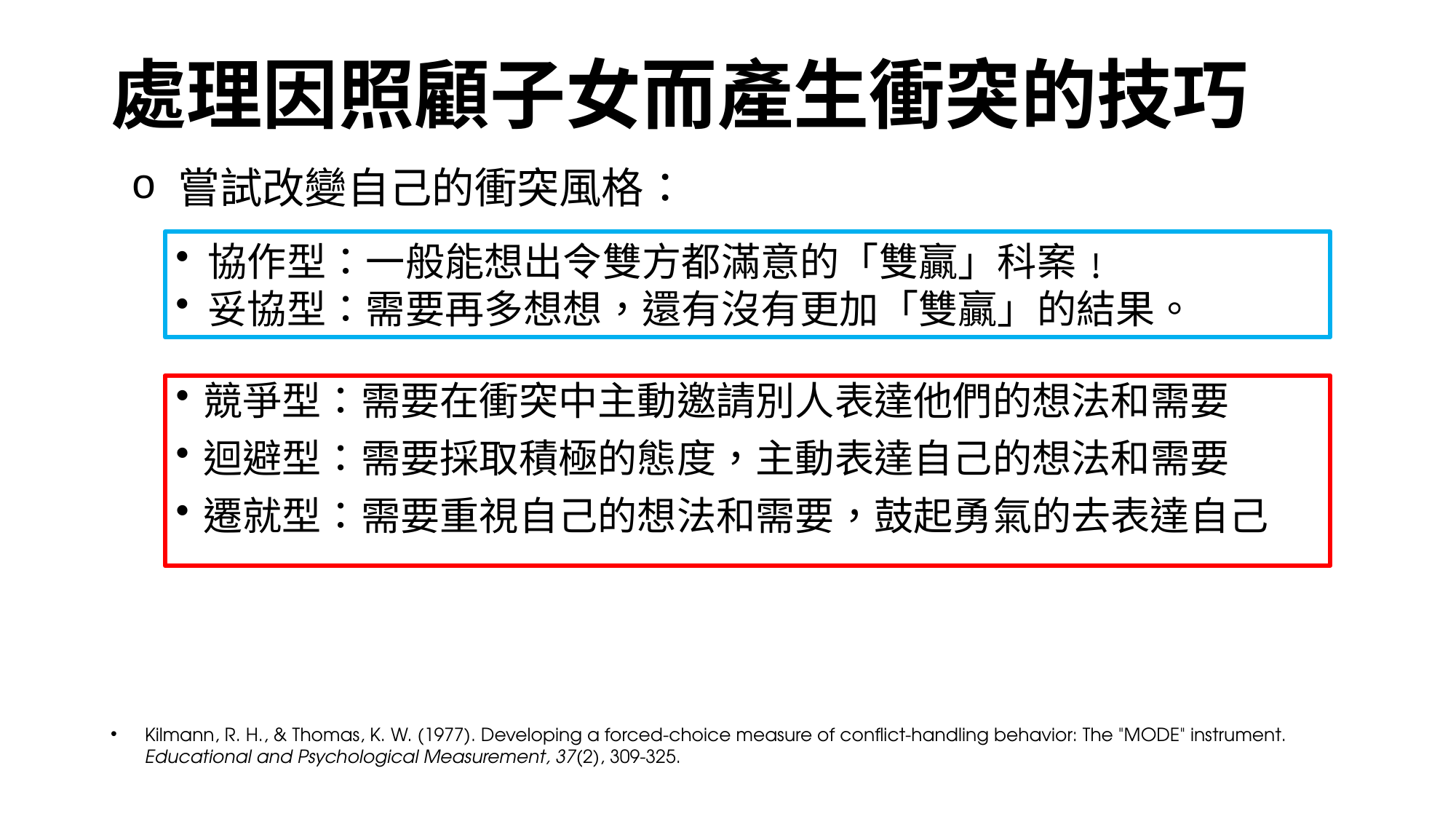

# 處理因照顧子女而產生衝突的技巧
 嘗試改變自己的衝突風格：
 協作型：一般能想出令雙方都滿意的「雙贏」科案﹗
 妥協型：需要再多想想，還有沒有更加「雙贏」的結果。
競爭型：需要在衝突中主動邀請別人表達他們的想法和需要
迴避型：需要採取積極的態度，主動表達自己的想法和需要
遷就型：需要重視自己的想法和需要，鼓起勇氣的去表達自己
Kilmann, R. H., & Thomas, K. W. (1977). Developing a forced-choice measure of conflict-handling behavior: The "MODE" instrument. Educational and Psychological Measurement, 37(2), 309-325.